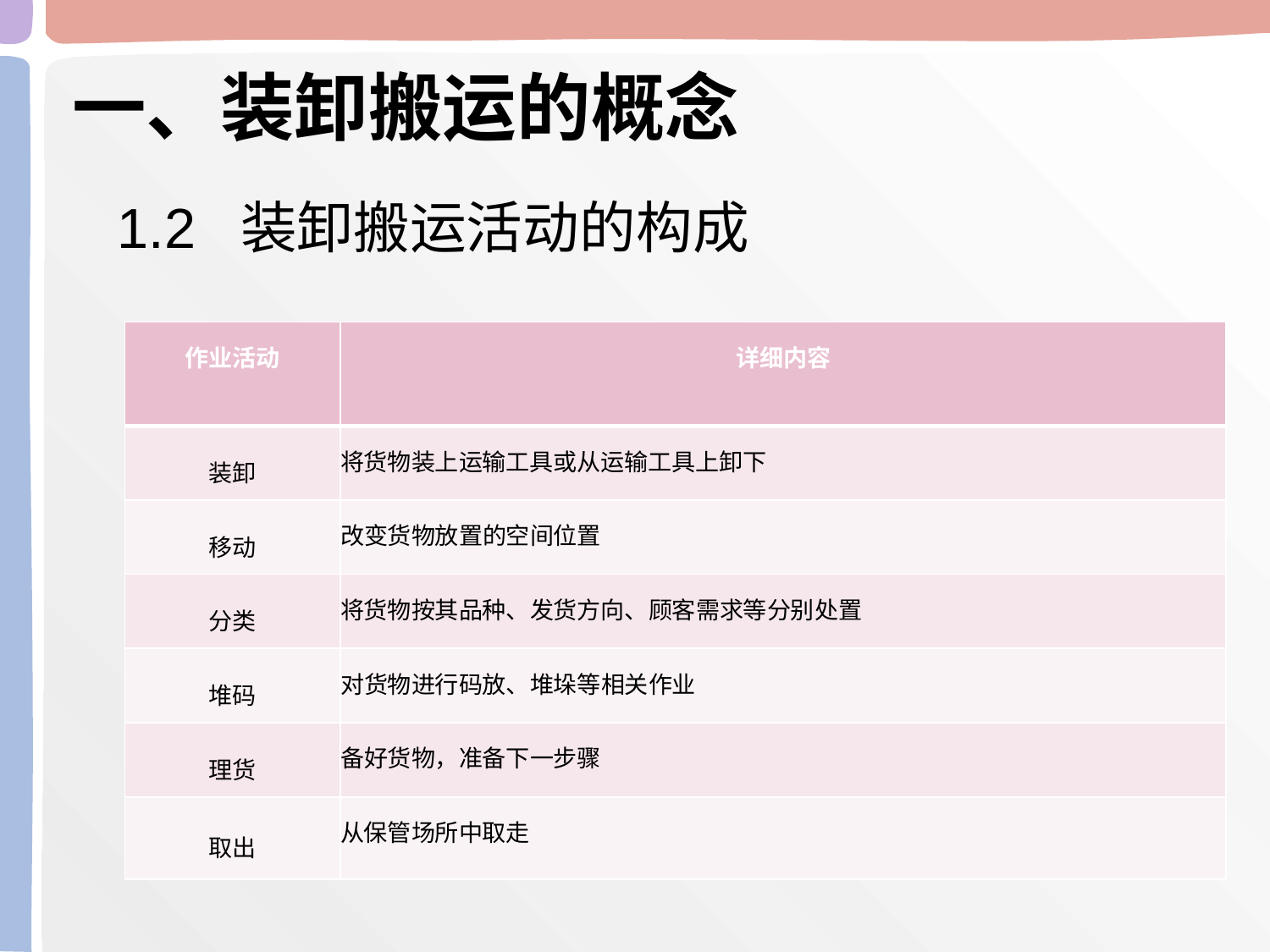

一、装卸搬运的概念
1.2  装卸搬运活动的构成
| 作业活动 | 详细内容 |
| --- | --- |
| 装卸 | 将货物装上运输工具或从运输工具上卸下 |
| 移动 | 改变货物放置的空间位置 |
| 分类 | 将货物按其品种、发货方向、顾客需求等分别处置 |
| 堆码 | 对货物进行码放、堆垛等相关作业 |
| 理货 | 备好货物，准备下一步骤 |
| 取出 | 从保管场所中取走 |